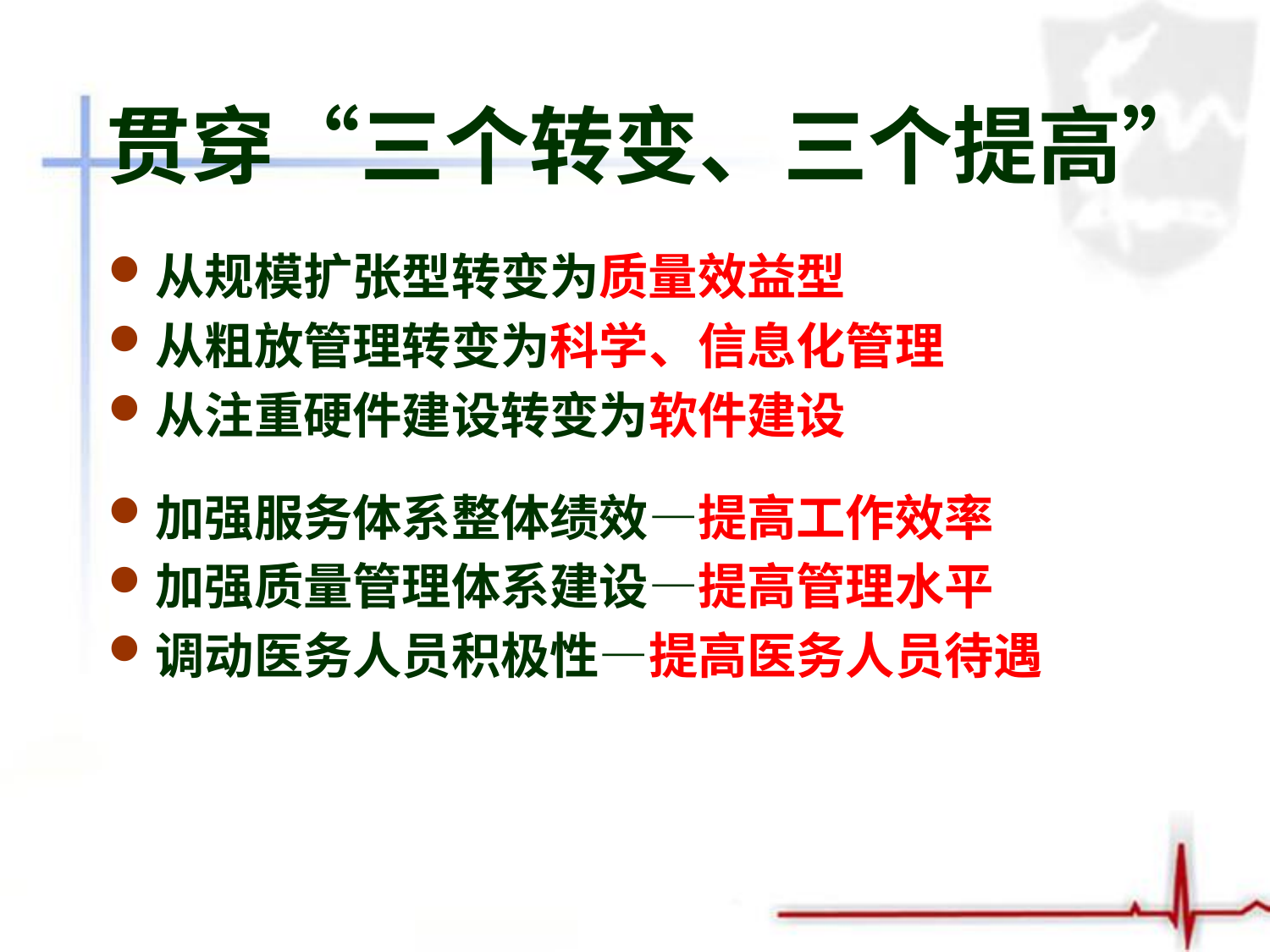

贯穿“三个转变、三个提高”
从规模扩张型转变为质量效益型
从粗放管理转变为科学、信息化管理
从注重硬件建设转变为软件建设

加强服务体系整体绩效—提高工作效率
加强质量管理体系建设—提高管理水平
调动医务人员积极性—提高医务人员待遇